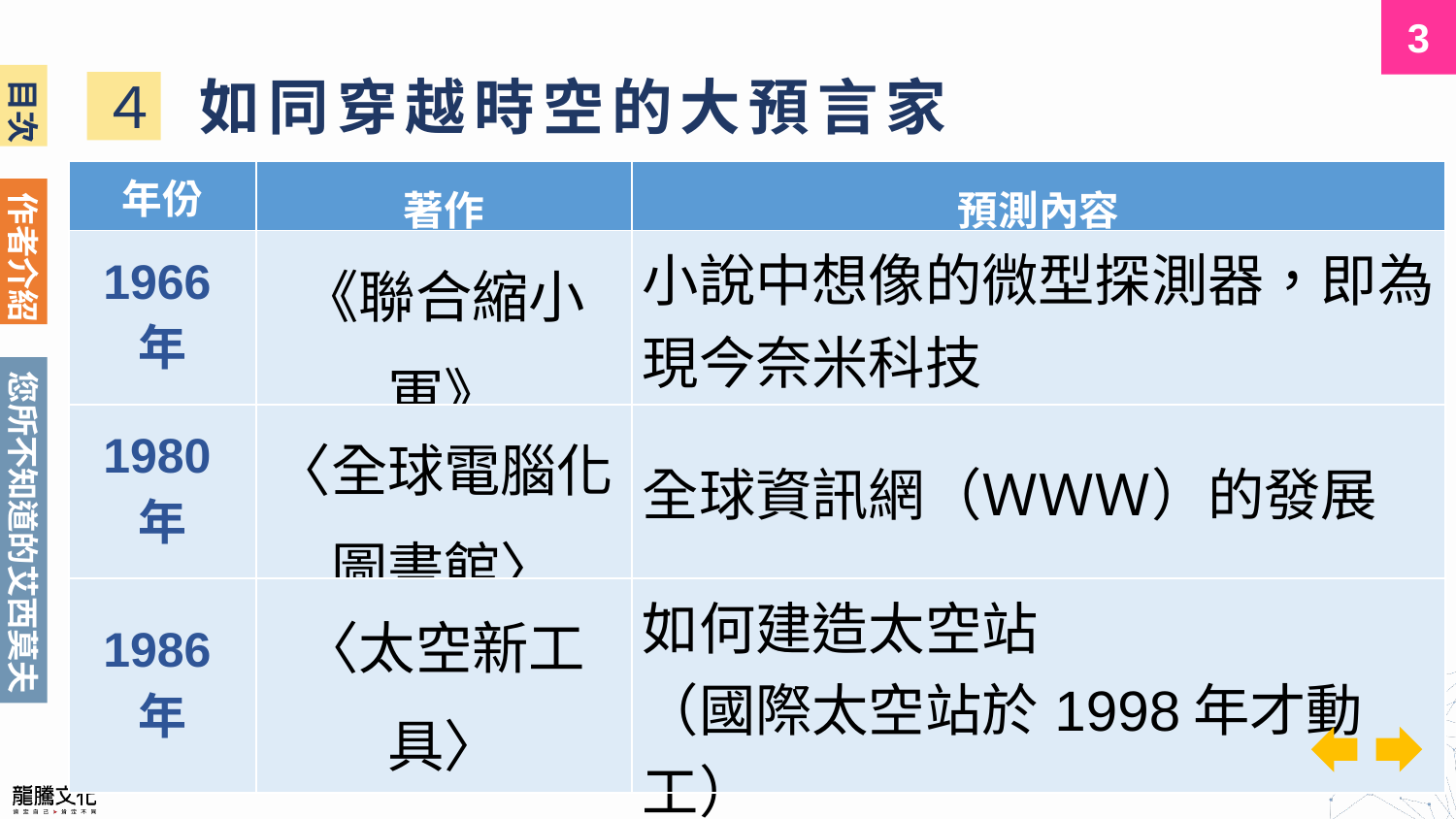

如同穿越時空的大預言家

４
| 年份 | 著作 | 預測內容 |
| --- | --- | --- |
| 1966年 | 《聯合縮小軍》 | 小說中想像的微型探測器，即為現今奈米科技 |
| 1980年 | 〈全球電腦化圖書館〉 | 全球資訊網（ＷＷＷ）的發展 |
| 1986年 | 〈太空新工具〉 | 如何建造太空站 （國際太空站於1998年才動工） |
您所不知道的艾西莫夫